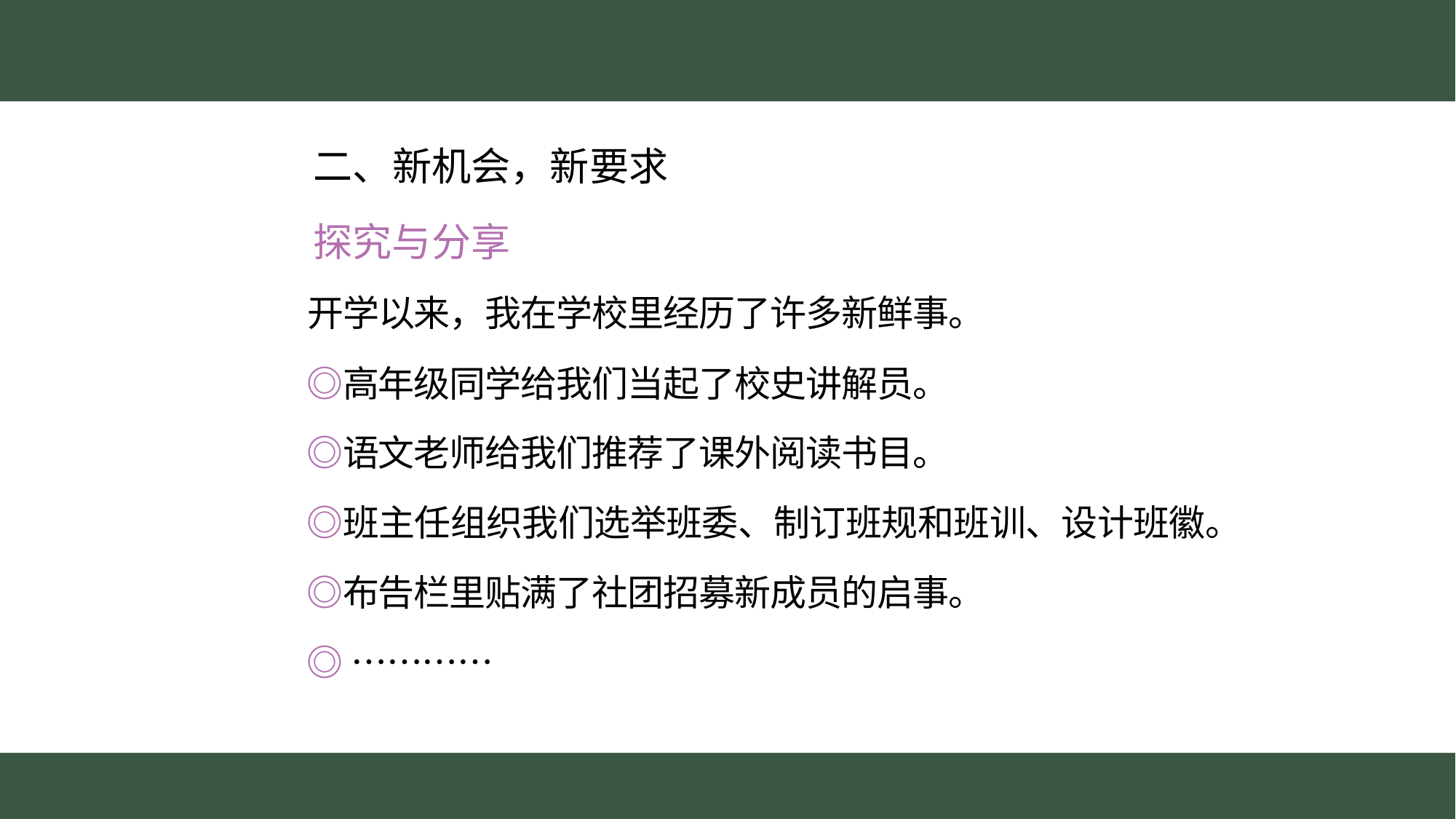

二、新机会，新要求
　　探究与分享
　　开学以来，我在学校里经历了许多新鲜事。
　　◎高年级同学给我们当起了校史讲解员。
　　◎语文老师给我们推荐了课外阅读书目。
　　◎班主任组织我们选举班委、制订班规和班训、设计班徽。
　　◎布告栏里贴满了社团招募新成员的启事。
　　◎ …………